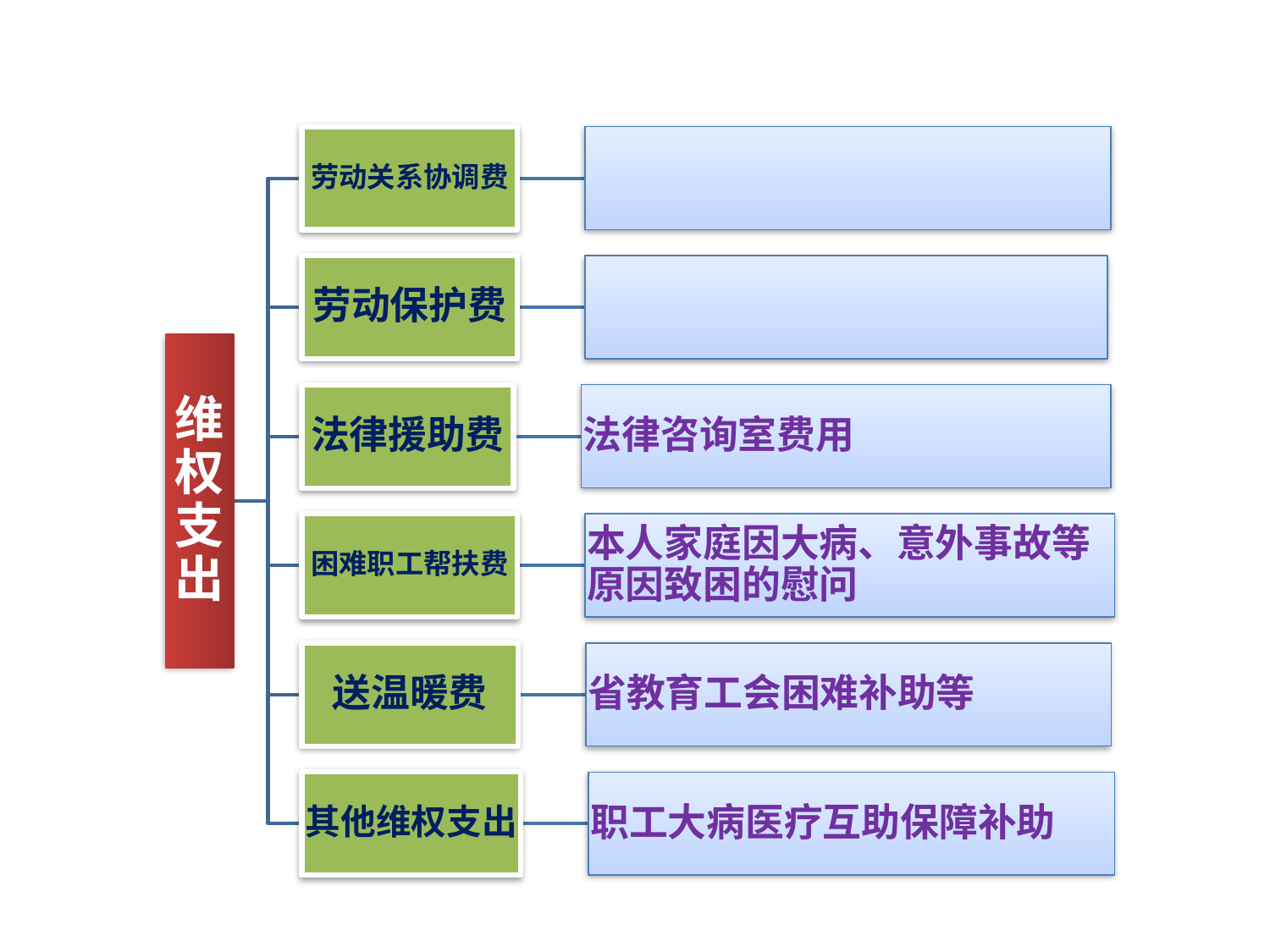

维权支出
劳动关系协调费

劳动保护费

法律援助费
法律咨询室费用
困难职工帮扶费
本人家庭因大病、意外事故等原因致困的慰问
送温暖费
省教育工会困难补助等
其他维权支出
职工大病医疗互助保障补助